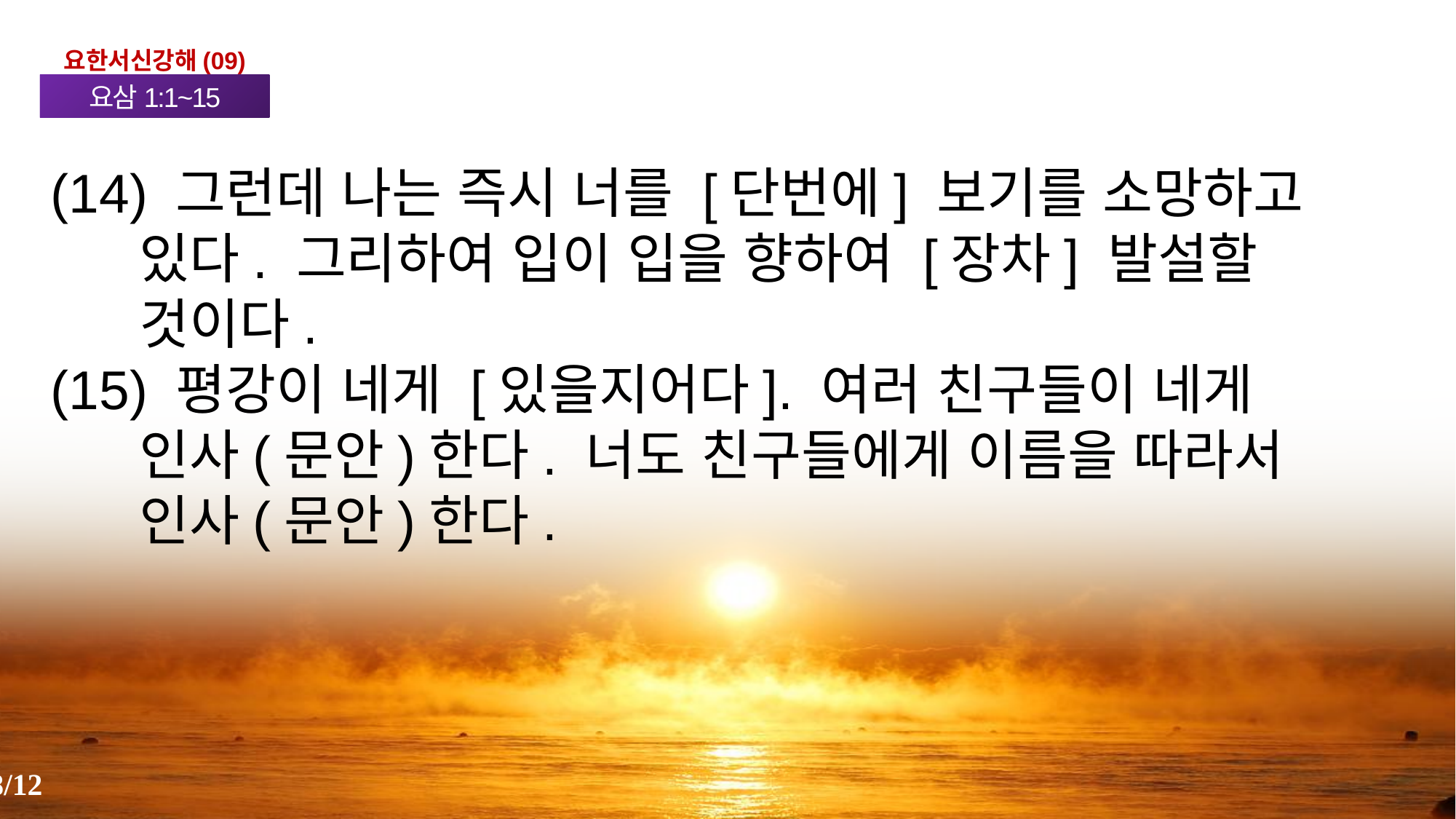

요한서신강해(09)
요삼1:1~15

(14) 그런데 나는 즉시 너를 [단번에] 보기를 소망하고 있다. 그리하여 입이 입을 향하여 [장차] 발설할 것이다.
(15) 평강이 네게 [있을지어다]. 여러 친구들이 네게 인사(문안)한다. 너도 친구들에게 이름을 따라서 인사(문안)한다.